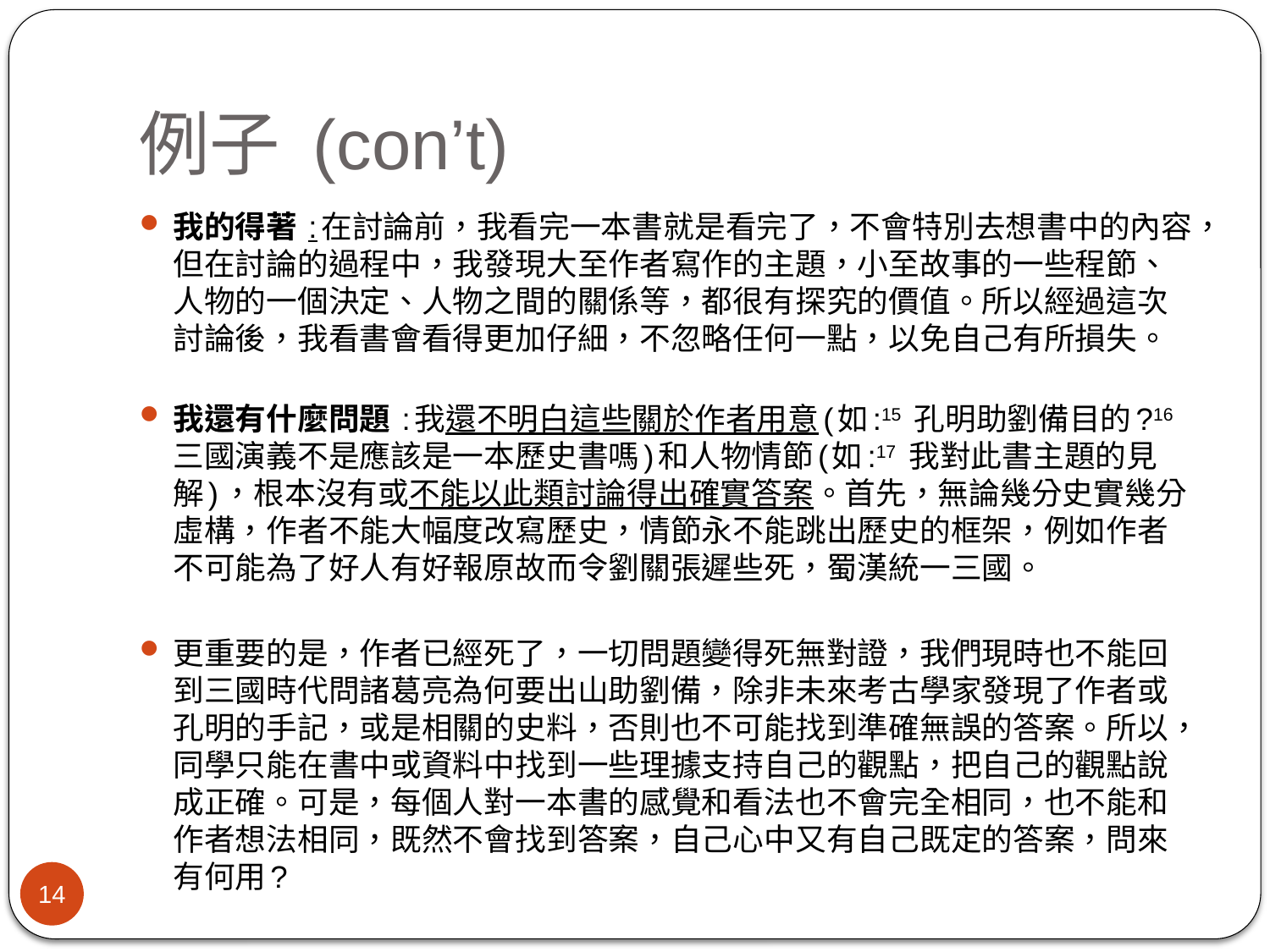

# 例子 (con’t)
我的得著 :在討論前，我看完一本書就是看完了，不會特別去想書中的內容，但在討論的過程中，我發現大至作者寫作的主題，小至故事的一些程節、人物的一個決定、人物之間的關係等，都很有探究的價值。所以經過這次討論後，我看書會看得更加仔細，不忽略任何一點，以免自己有所損失。
我還有什麼問題 :我還不明白這些關於作者用意(如:15 孔明助劉備目的?16 三國演義不是應該是一本歷史書嗎)和人物情節(如:17 我對此書主題的見解)，根本沒有或不能以此類討論得出確實答案。首先，無論幾分史實幾分虛構，作者不能大幅度改寫歷史，情節永不能跳出歷史的框架，例如作者不可能為了好人有好報原故而令劉關張遲些死，蜀漢統一三國。

更重要的是，作者已經死了，一切問題變得死無對證，我們現時也不能回到三國時代問諸葛亮為何要出山助劉備，除非未來考古學家發現了作者或孔明的手記，或是相關的史料，否則也不可能找到準確無誤的答案。所以，同學只能在書中或資料中找到一些理據支持自己的觀點，把自己的觀點說成正確。可是，每個人對一本書的感覺和看法也不會完全相同，也不能和作者想法相同，既然不會找到答案，自己心中又有自己既定的答案，問來有何用?
14